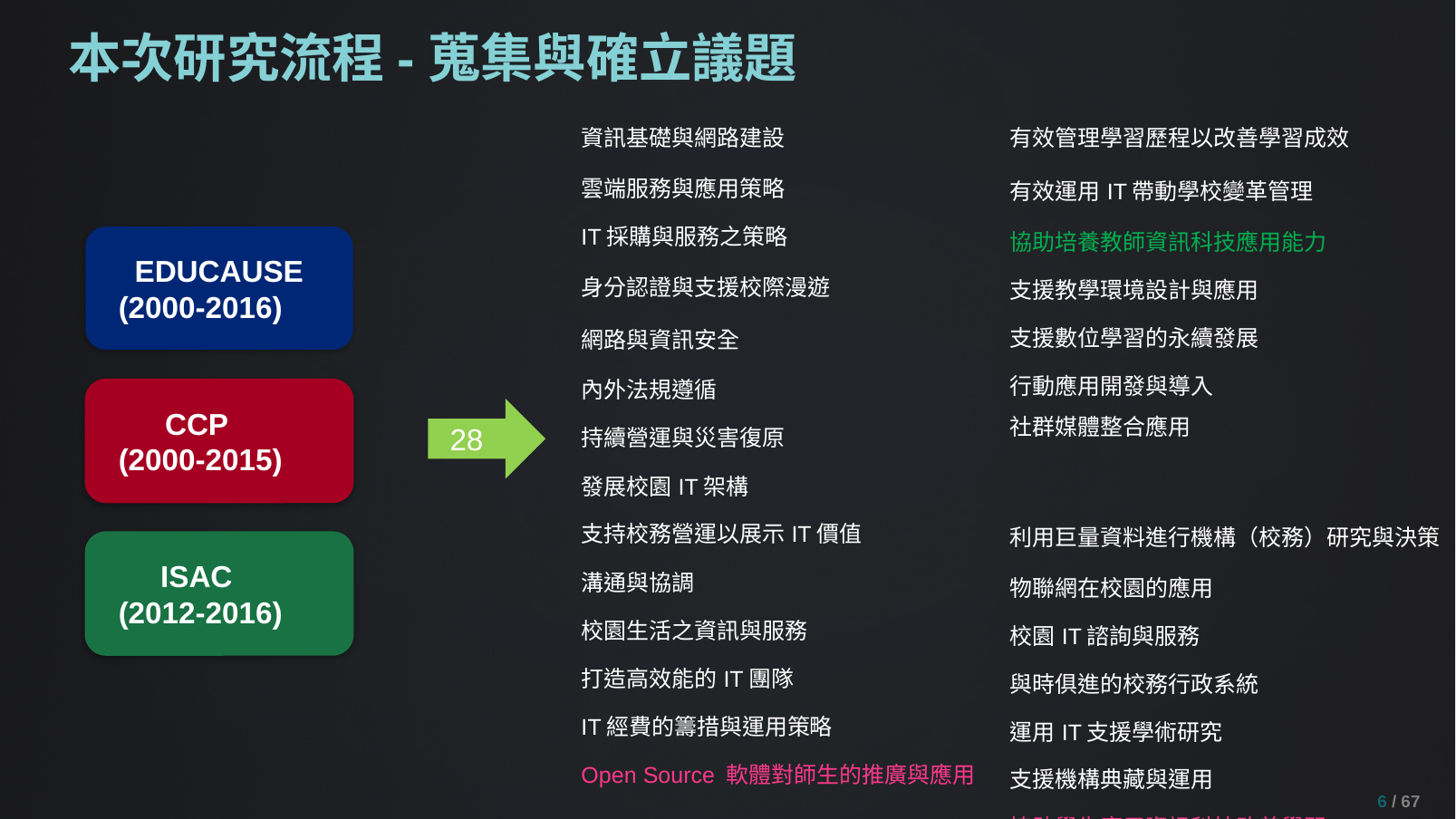

# 本次研究流程-蒐集與確立議題
| 資訊基礎與網路建設 |
| --- |
| 雲端服務與應用策略 |
| IT採購與服務之策略 |
| 身分認證與支援校際漫遊 |
| 網路與資訊安全 |
| 內外法規遵循 |
| 持續營運與災害復原 |
| 發展校園IT架構 |
| 支持校務營運以展示IT價值 |
| 溝通與協調 |
| 校園生活之資訊與服務 |
| 打造高效能的IT團隊 |
| IT經費的籌措與運用策略 |
| Open Source 軟體對師生的推廣與應用 |
| 有效管理學習歷程以改善學習成效 |
| --- |
| 有效運用IT帶動學校變革管理 |
| 協助培養教師資訊科技應用能力 |
| 支援教學環境設計與應用 |
| 支援數位學習的永續發展 |
| 行動應用開發與導入 |
| 社群媒體整合應用 |
| 利用巨量資料進行機構（校務）研究與決策 |
| 物聯網在校園的應用 |
| 校園IT諮詢與服務 |
| 與時俱進的校務行政系統 |
| 運用IT支援學術研究 |
| 支援機構典藏與運用 |
| 協助學生應用資訊科技改善學習 |
EDUCAUSE
(2000-2016)
CCP
(2000-2015)

28
ISAC
(2012-2016)